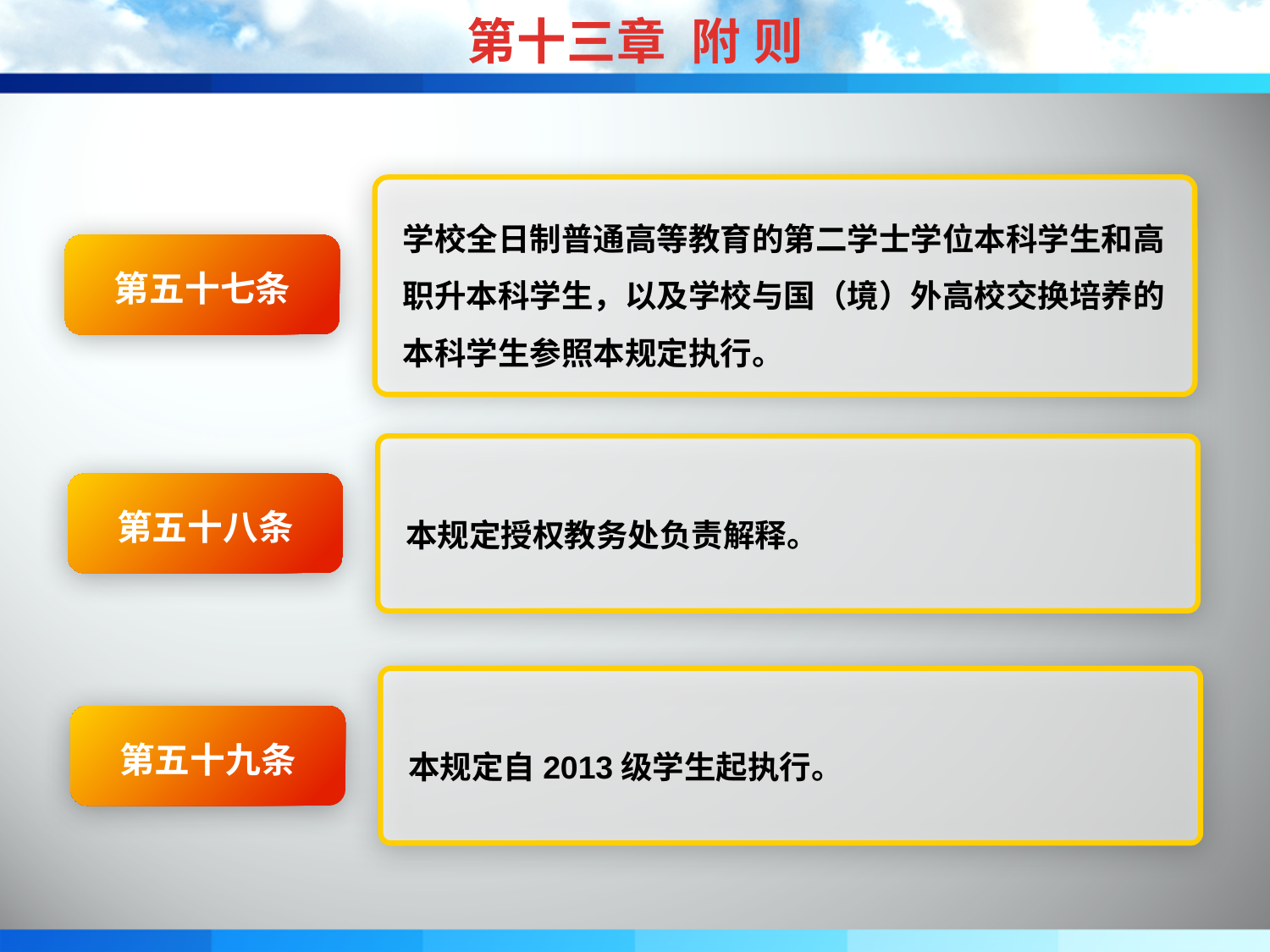

第十三章  附 则

学校全日制普通高等教育的第二学士学位本科学生和高职升本科学生，以及学校与国（境）外高校交换培养的本科学生参照本规定执行。

第五十七条

本规定授权教务处负责解释。

第五十八条

本规定自2013级学生起执行。

第五十九条